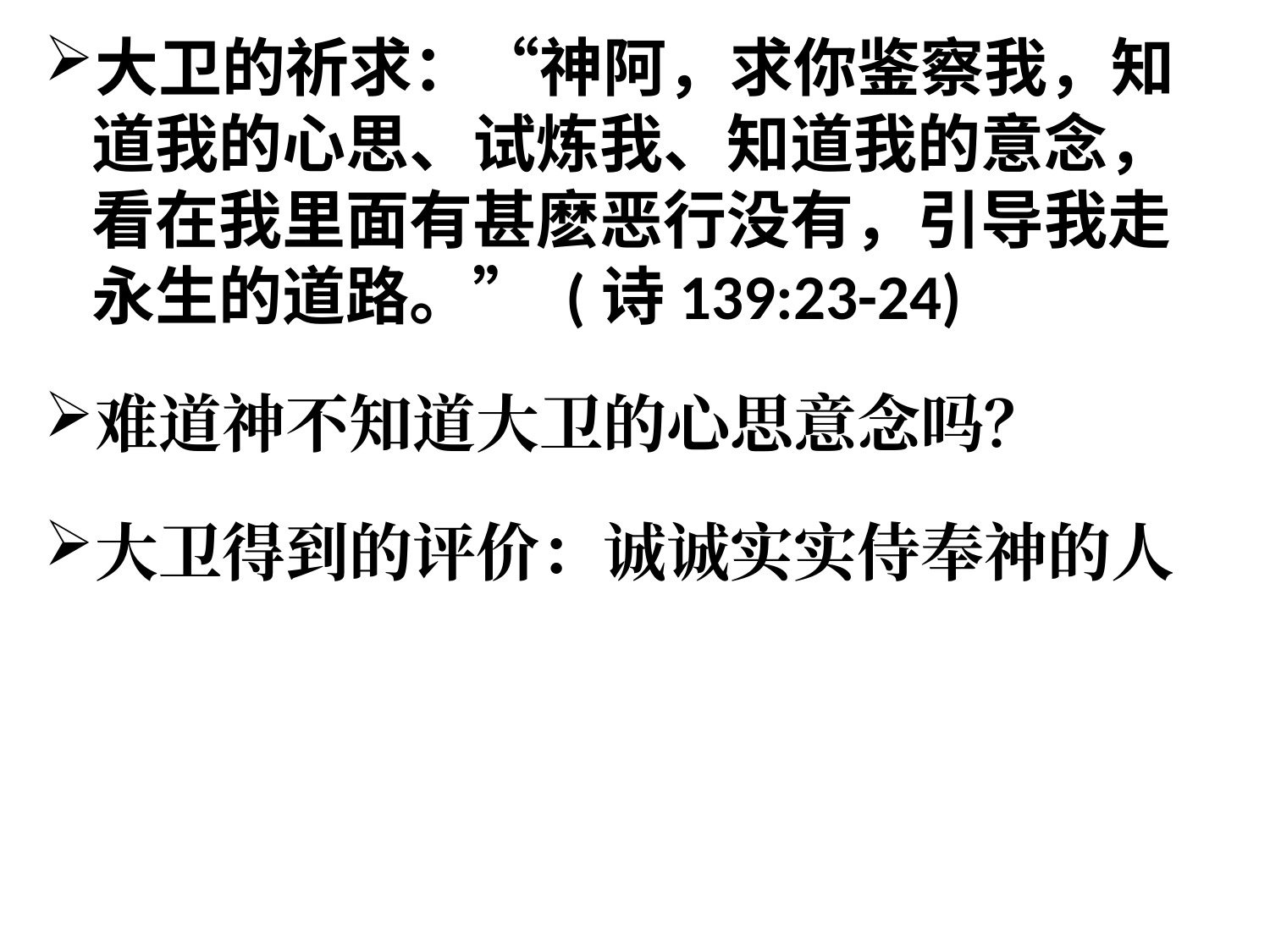

大卫的祈求：“神阿，求你鉴察我，知道我的心思、试炼我、知道我的意念，看在我里面有甚麽恶行没有，引导我走永生的道路。” (诗139:23-24)

难道神不知道大卫的心思意念吗？

大卫得到的评价：诚诚实实侍奉神的人